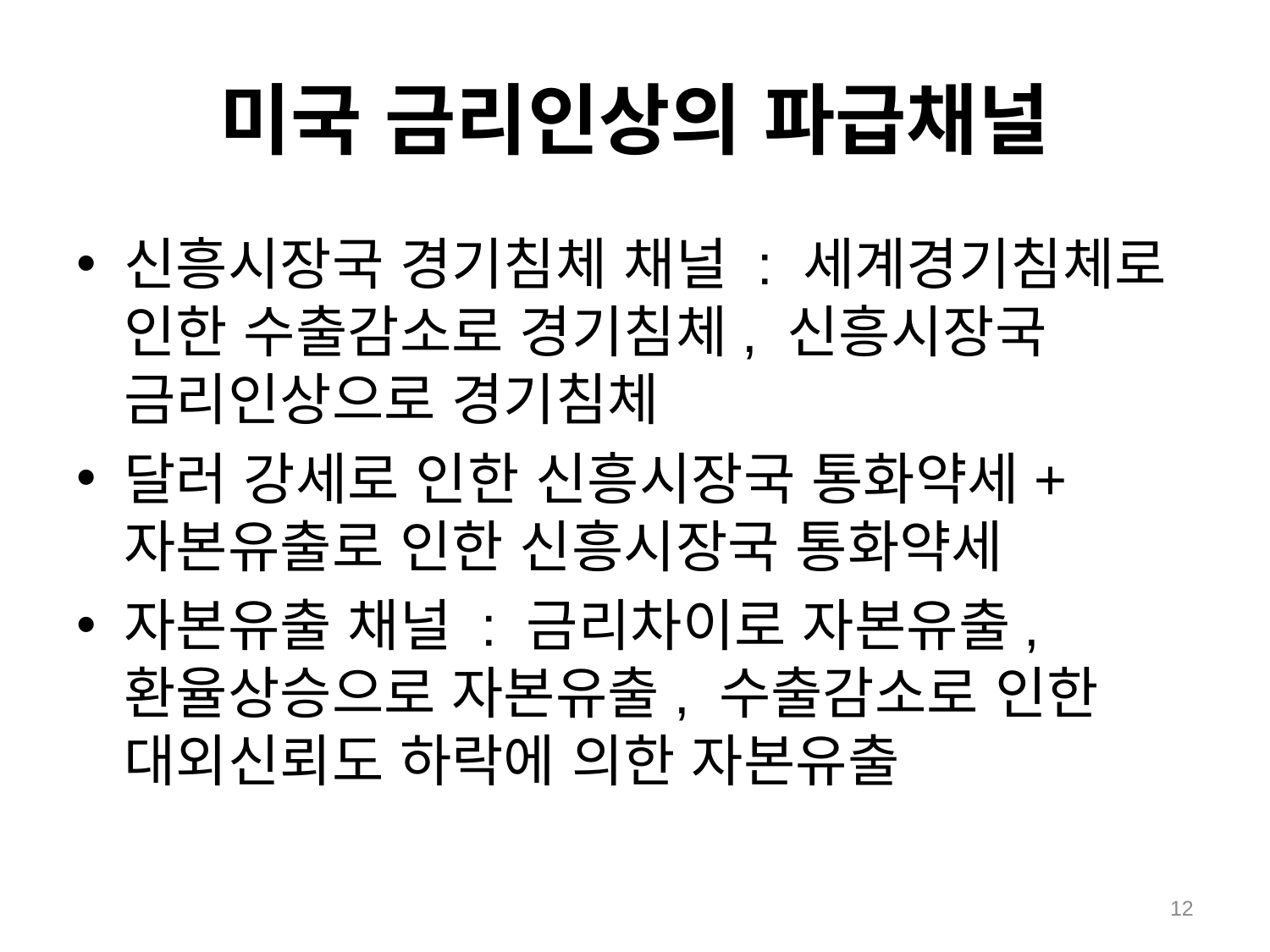

# 미국 금리인상의 파급채널
신흥시장국 경기침체 채널 : 세계경기침체로 인한 수출감소로 경기침체, 신흥시장국 금리인상으로 경기침체
달러 강세로 인한 신흥시장국 통화약세+ 자본유출로 인한 신흥시장국 통화약세
자본유출 채널 : 금리차이로 자본유출, 환율상승으로 자본유출, 수출감소로 인한 대외신뢰도 하락에 의한 자본유출
12